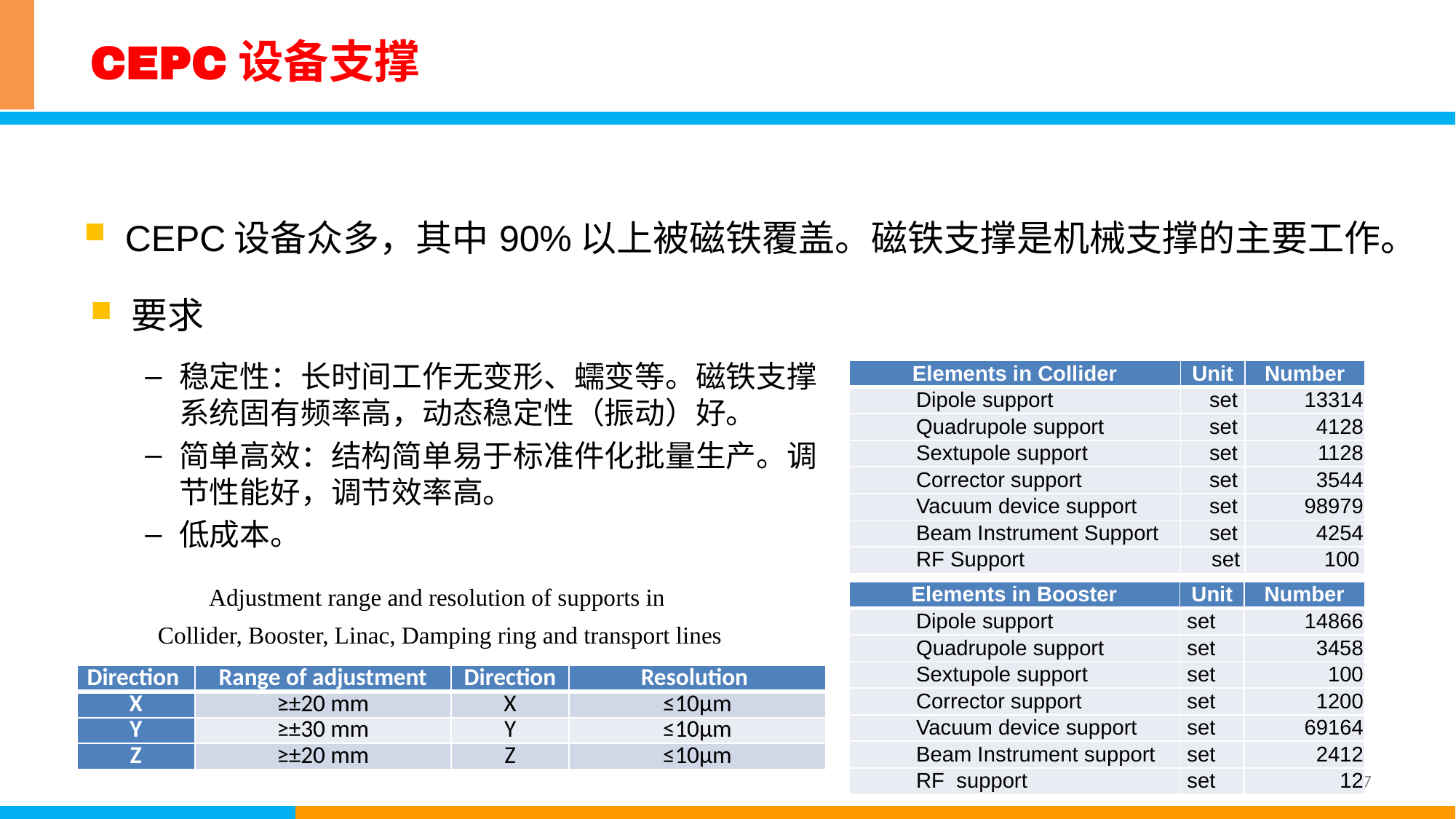

# CEPC设备支撑
CEPC设备众多，其中90%以上被磁铁覆盖。磁铁支撑是机械支撑的主要工作。

要求
稳定性：长时间工作无变形、蠕变等。磁铁支撑系统固有频率高，动态稳定性（振动）好。
简单高效：结构简单易于标准件化批量生产。调节性能好，调节效率高。
低成本。

| Elements in Collider | Unit | Number |
| --- | --- | --- |
| Dipole support | set | 13314 |
| Quadrupole support | set | 4128 |
| Sextupole support | set | 1128 |
| Corrector support | set | 3544 |
| Vacuum device support | set | 98979 |
| Beam Instrument Support | set | 4254 |
| RF Support | set | 100 |
Adjustment range and resolution of supports in
Collider, Booster, Linac, Damping ring and transport lines
| Elements in Booster | Unit | Number |
| --- | --- | --- |
| Dipole support | set | 14866 |
| Quadrupole support | set | 3458 |
| Sextupole support | set | 100 |
| Corrector support | set | 1200 |
| Vacuum device support | set | 69164 |
| Beam Instrument support | set | 2412 |
| RF support | set | 12 |
| Direction | Range of adjustment | Direction | Resolution |
| --- | --- | --- | --- |
| X | ≥±20 mm | X | ≤10μm |
| Y | ≥±30 mm | Y | ≤10μm |
| Z | ≥±20 mm | Z | ≤10μm |
7